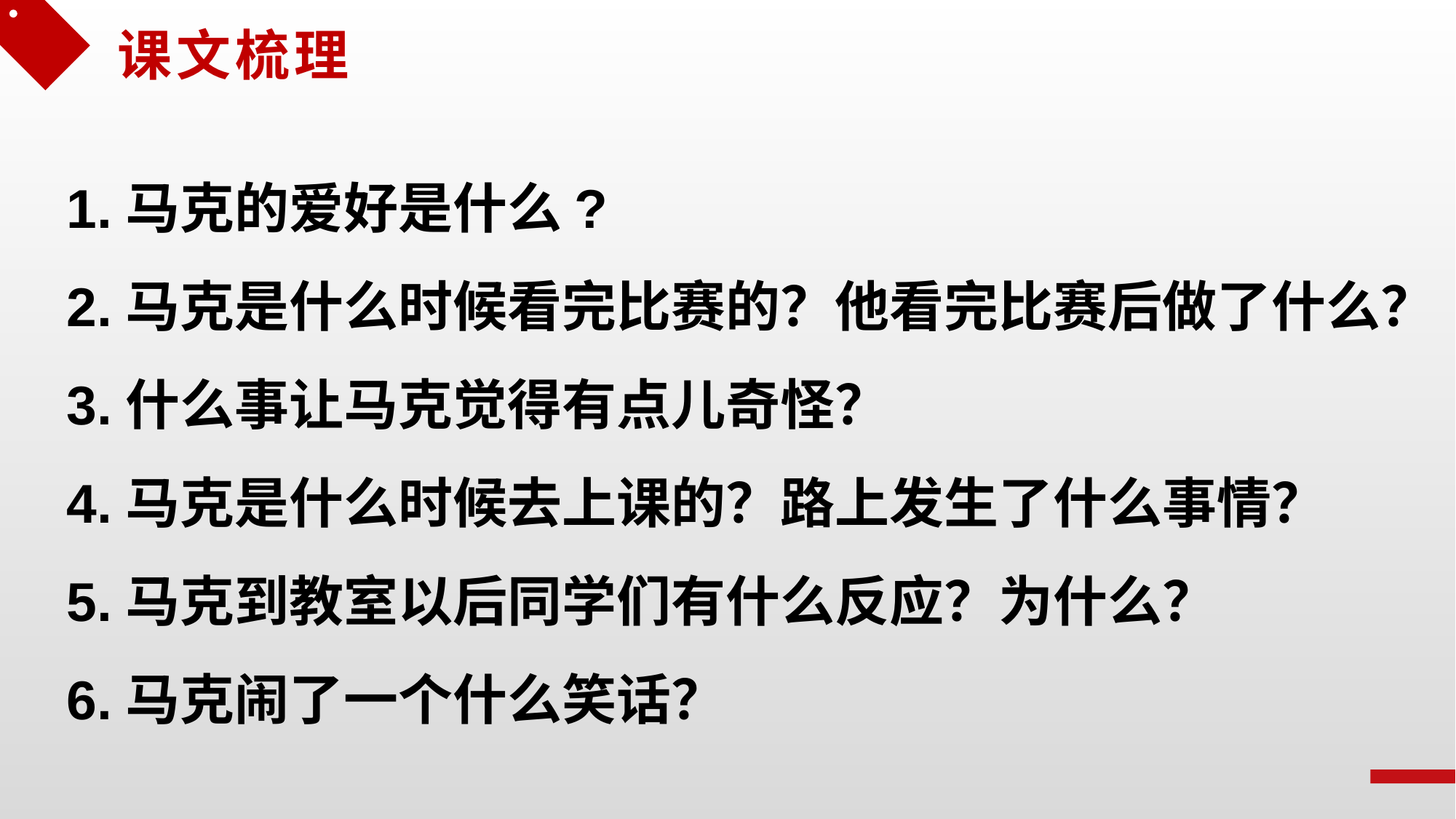

课文梳理
1.马克的爱好是什么?
2.马克是什么时候看完比赛的？他看完比赛后做了什么？
3.什么事让马克觉得有点儿奇怪？
4.马克是什么时候去上课的？路上发生了什么事情？
5.马克到教室以后同学们有什么反应？为什么？
6.马克闹了一个什么笑话？